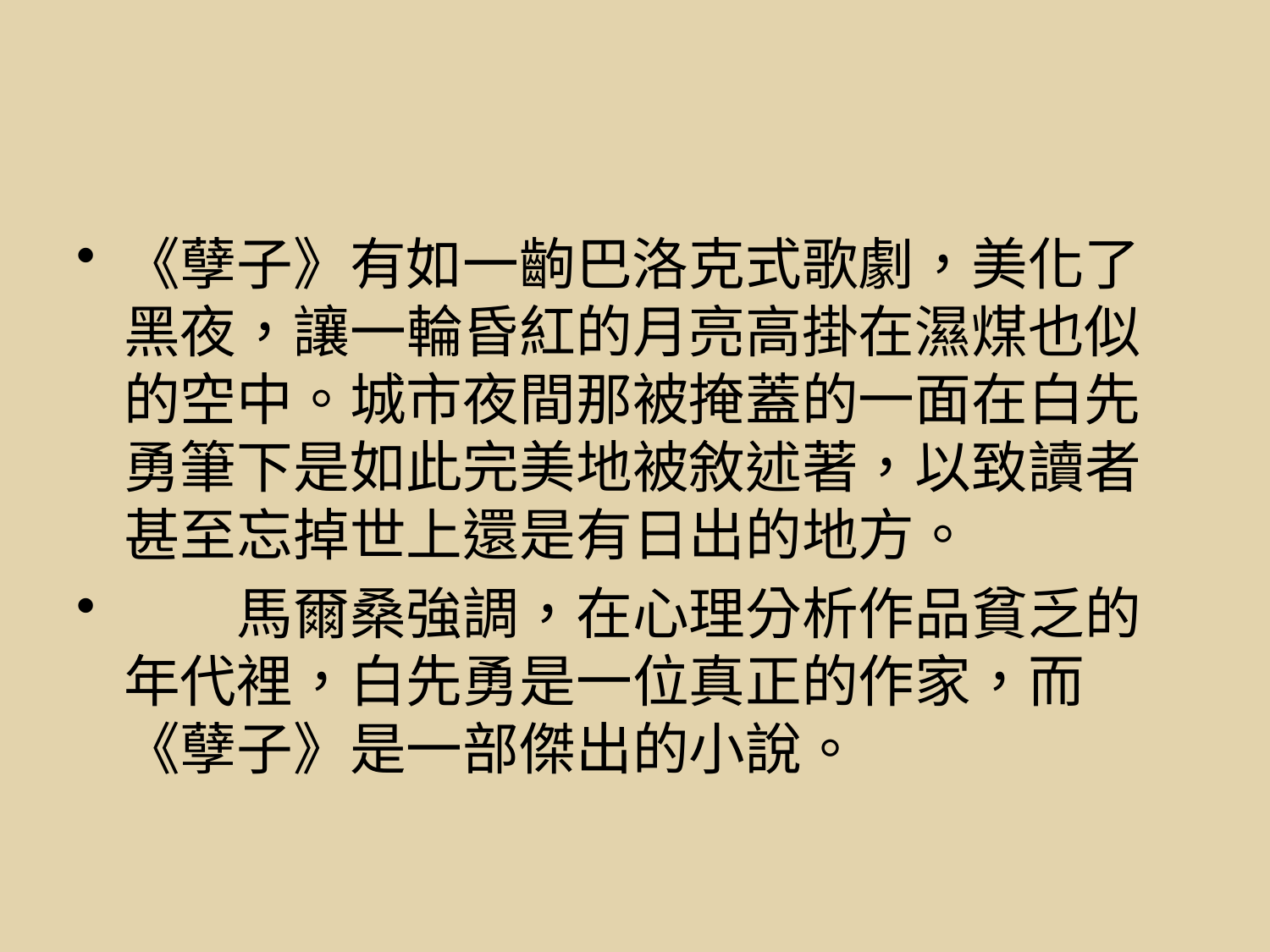

#
《孽子》有如一齣巴洛克式歌劇，美化了黑夜，讓一輪昏紅的月亮高掛在濕煤也似的空中。城市夜間那被掩蓋的一面在白先勇筆下是如此完美地被敘述著，以致讀者甚至忘掉世上還是有日出的地方。
　　馬爾桑強調，在心理分析作品貧乏的年代裡，白先勇是一位真正的作家，而《孽子》是一部傑出的小說。